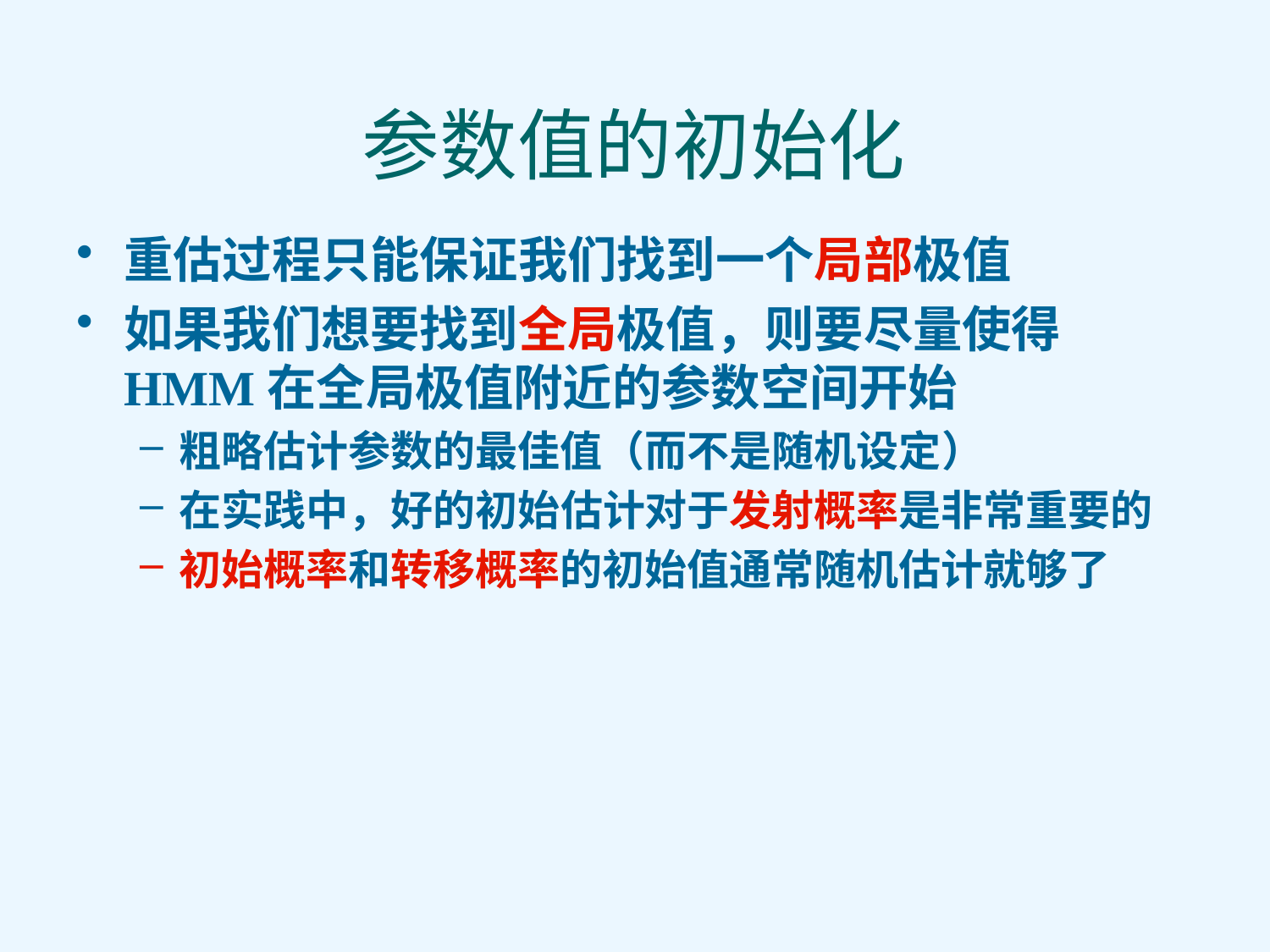

# 参数值的初始化
重估过程只能保证我们找到一个局部极值
如果我们想要找到全局极值，则要尽量使得HMM在全局极值附近的参数空间开始
粗略估计参数的最佳值（而不是随机设定）
在实践中，好的初始估计对于发射概率是非常重要的
初始概率和转移概率的初始值通常随机估计就够了